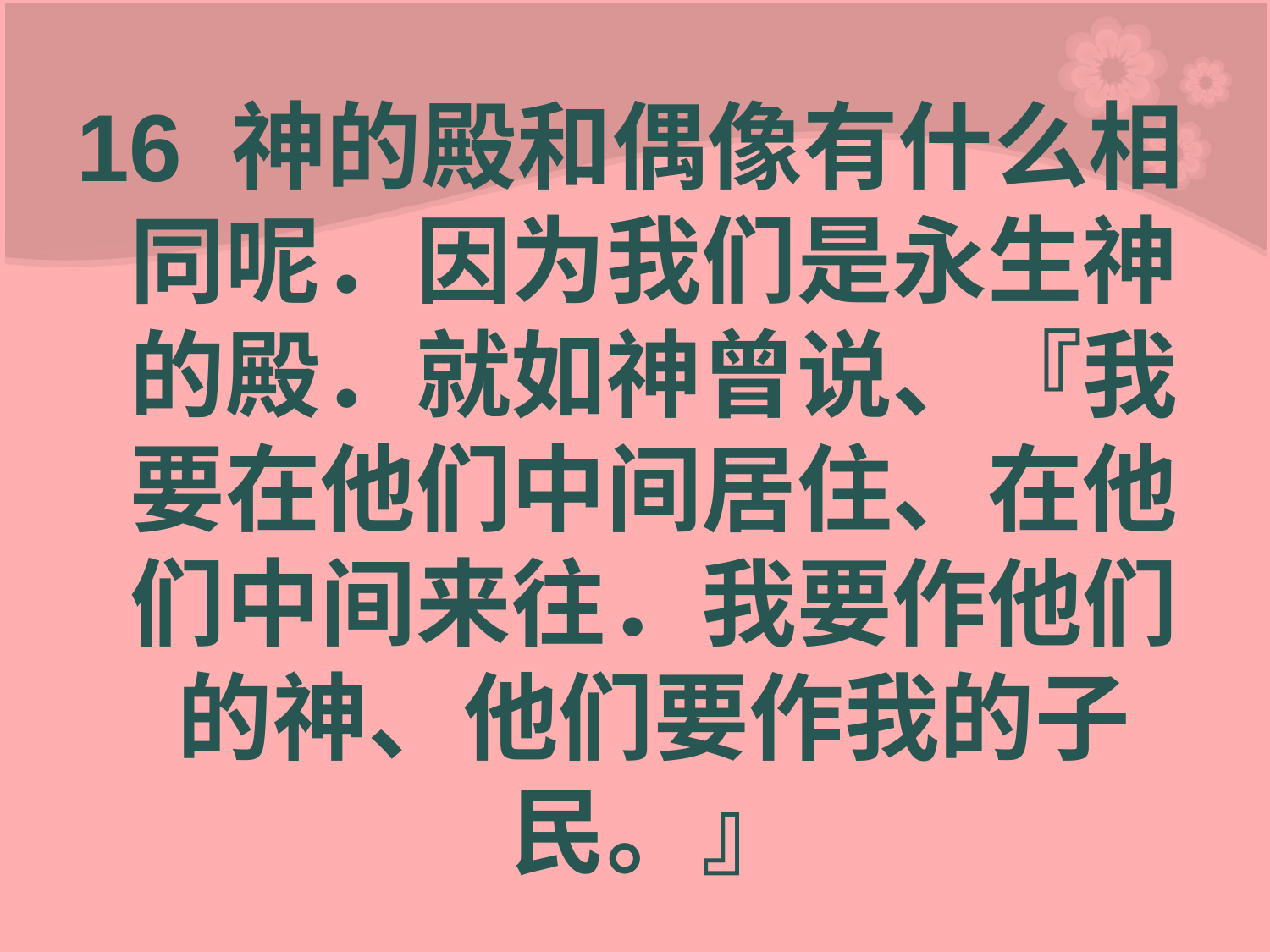

16 神的殿和偶像有什么相同呢．因为我们是永生神的殿．就如神曾说、『我要在他们中间居住、在他们中间来往．我要作他们的神、他们要作我的子民。』